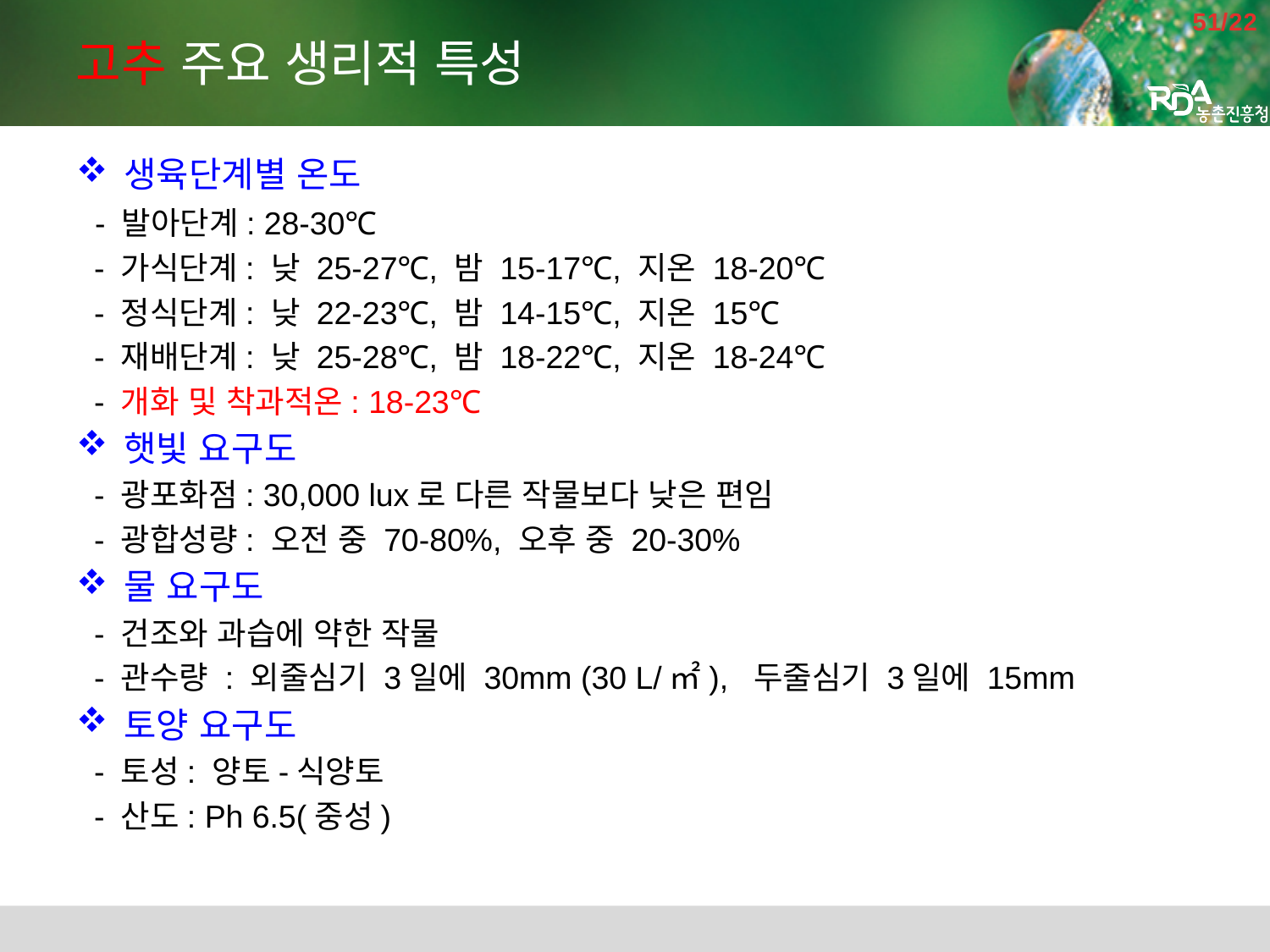

51/22
# 고추 주요 생리적 특성
생육단계별 온도
  - 발아단계: 28-30℃
  - 가식단계: 낮 25-27℃, 밤 15-17℃, 지온 18-20℃
  - 정식단계: 낮 22-23℃, 밤 14-15℃, 지온 15℃
  - 재배단계: 낮 25-28℃, 밤 18-22℃, 지온 18-24℃
  - 개화 및 착과적온: 18-23℃
햇빛 요구도
  - 광포화점: 30,000 lux로 다른 작물보다 낮은 편임
  - 광합성량: 오전 중 70-80%, 오후 중 20-30%
물 요구도
  - 건조와 과습에 약한 작물
  - 관수량 : 외줄심기 3일에 30mm (30 L/㎡),  두줄심기 3일에 15mm
토양 요구도
  - 토성: 양토-식양토
  - 산도: Ph 6.5(중성)